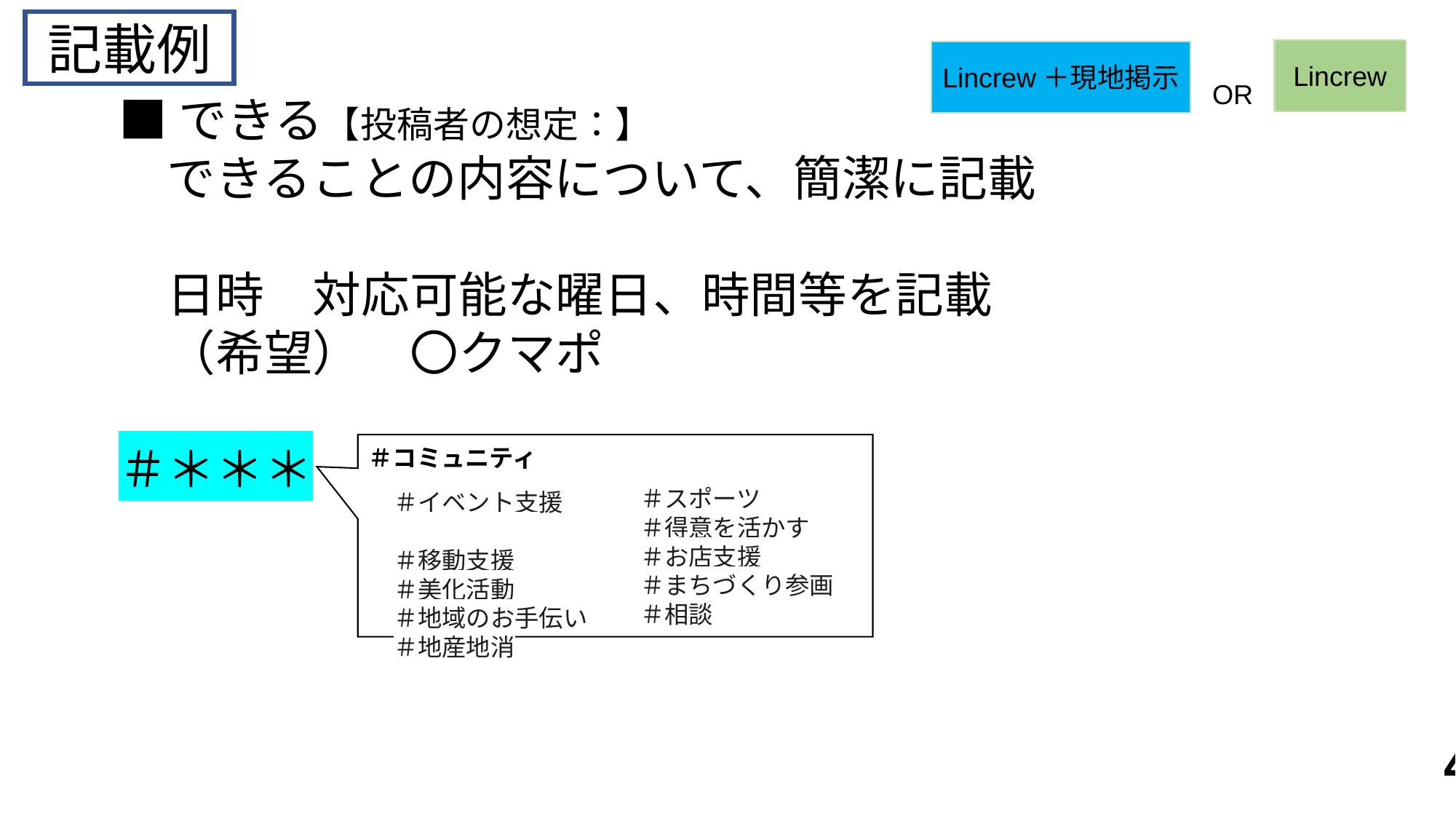

記載例
Lincrew
Lincrew＋現地掲示
OR
■できる【投稿者の想定：】
　できることの内容について、簡潔に記載

　日時　対応可能な曜日、時間等を記載
　（希望）　〇クマポ

＃＊＊＊

　＃コミュニティ
＃スポーツ
＃得意を活かす
＃お店支援
＃まちづくり参画
＃相談

＃イベント支援
＃移動支援
＃美化活動
＃地域のお手伝い
＃地産地消
47